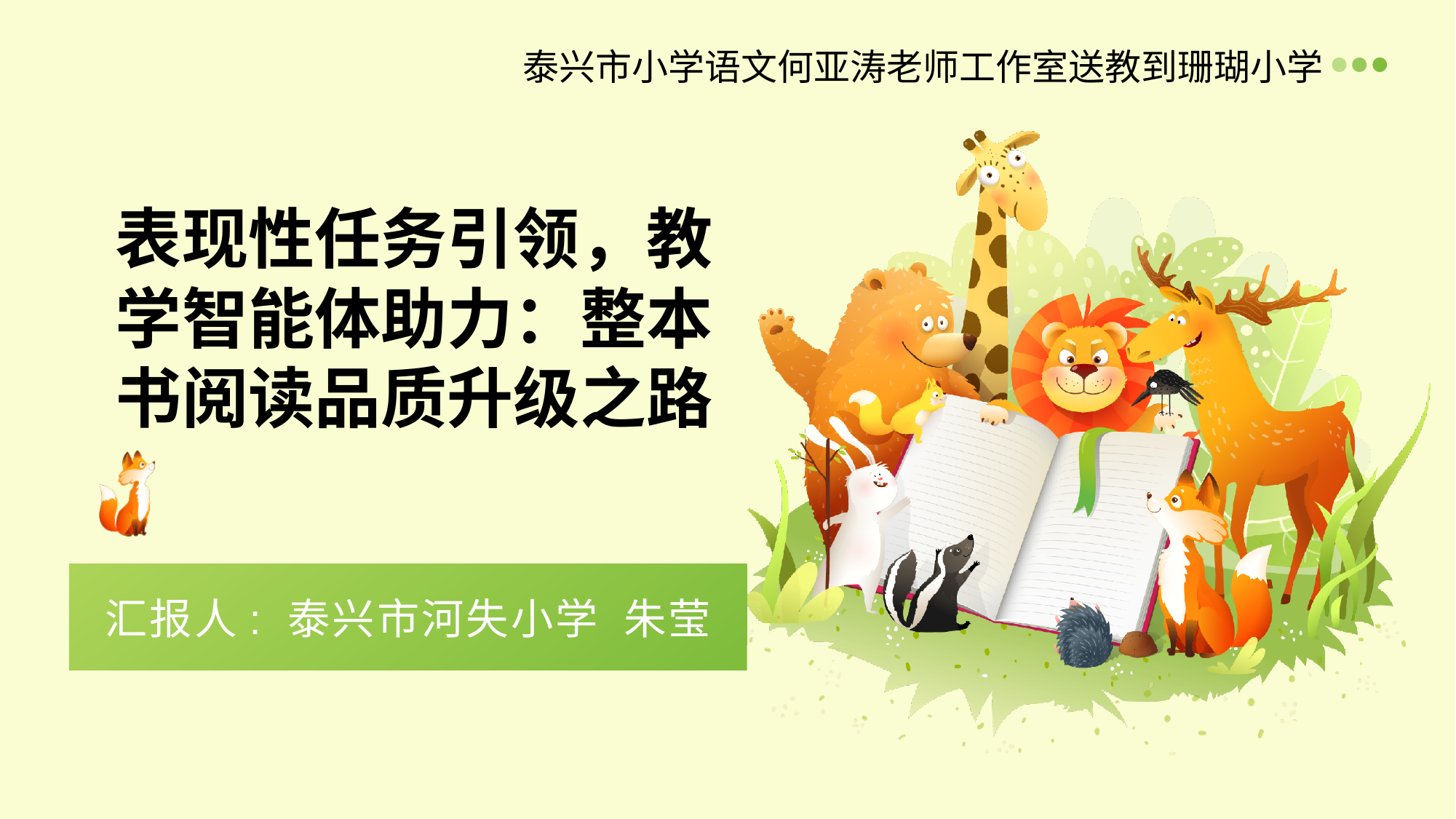

泰兴市小学语文何亚涛老师工作室送教到珊瑚小学
表现性任务引领，教学智能体助力：整本书阅读品质升级之路
汇报人: 泰兴市河失小学  朱莹